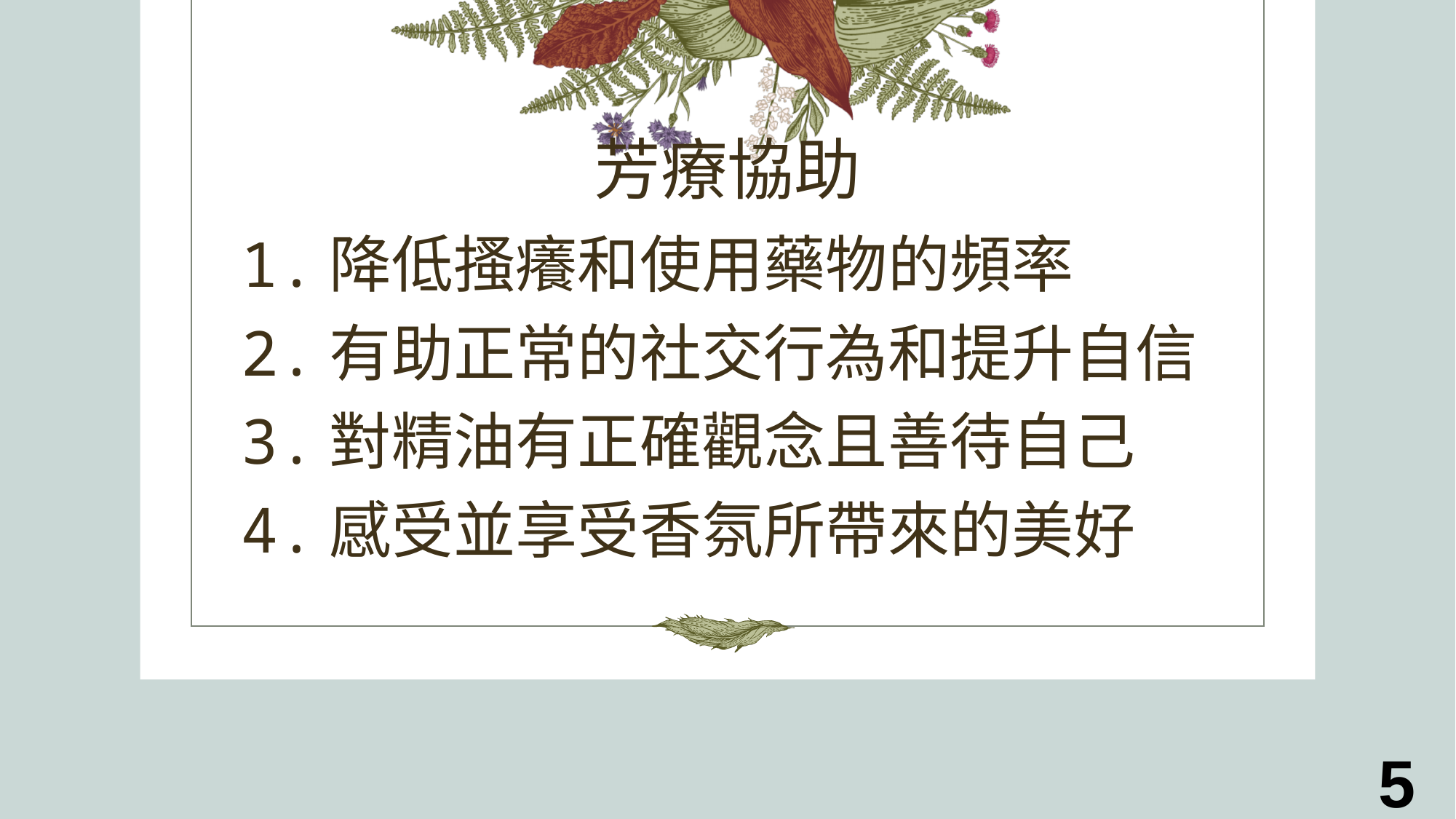

# 芳療協助
1.降低搔癢和使用藥物的頻率
2.有助正常的社交行為和提升自信
3.對精油有正確觀念且善待自己
4.感受並享受香氛所帶來的美好

5